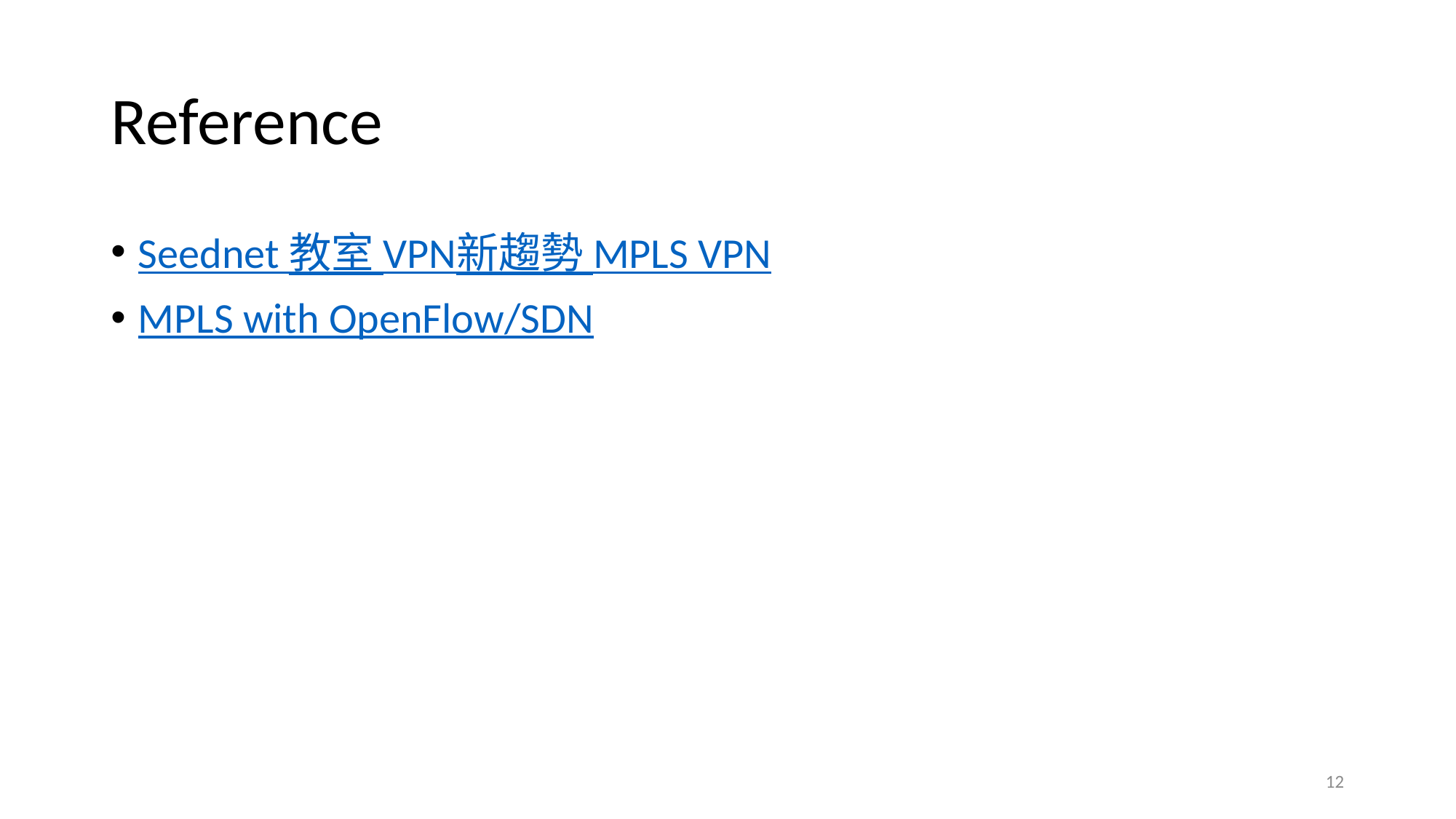

# Reference
Seednet 教室 VPN新趨勢 MPLS VPN
MPLS with OpenFlow/SDN
12